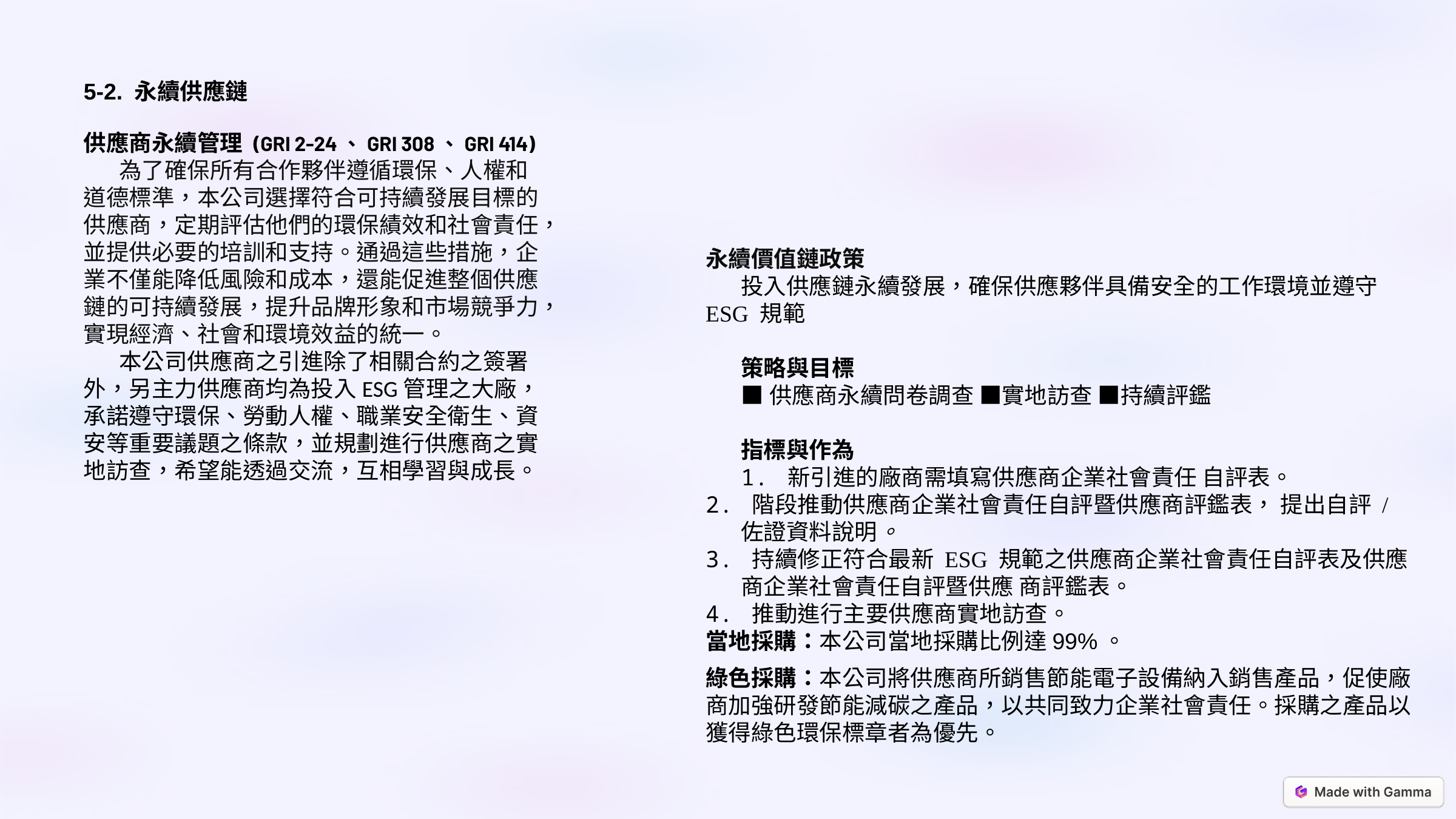

5-2. 永續供應鏈

供應商永續管理 (GRI 2-24、GRI 308、GRI 414)
為了確保所有合作夥伴遵循環保、人權和道德標準，本公司選擇符合可持續發展目標的供應商，定期評估他們的環保績效和社會責任，並提供必要的培訓和支持。通過這些措施，企業不僅能降低風險和成本，還能促進整個供應鏈的可持續發展，提升品牌形象和市場競爭力，實現經濟、社會和環境效益的統一。
本公司供應商之引進除了相關合約之簽署外，另主力供應商均為投入ESG管理之大廠，承諾遵守環保、勞動人權、職業安全衛生、資安等重要議題之條款，並規劃進行供應商之實地訪查，希望能透過交流，互相學習與成長。
永續價值鏈政策
投入供應鏈永續發展，確保供應夥伴具備安全的工作環境並遵守 ESG 規範

策略與目標
■供應商永續問卷調查 ■實地訪查 ■持續評鑑

指標與作為
1. 新引進的廠商需填寫供應商企業社會責任 自評表。
2. 階段推動供應商企業社會責任自評暨供應商評鑑表， 提出自評 / 佐證資料說明。
3. 持續修正符合最新 ESG 規範之供應商企業社會責任自評表及供應商企業社會責任自評暨供應 商評鑑表。
4. 推動進行主要供應商實地訪查。
當地採購：本公司當地採購比例達99%。
綠色採購：本公司將供應商所銷售節能電子設備納入銷售產品，促使廠商加強研發節能減碳之產品，以共同致力企業社會責任。採購之產品以獲得綠色環保標章者為優先。